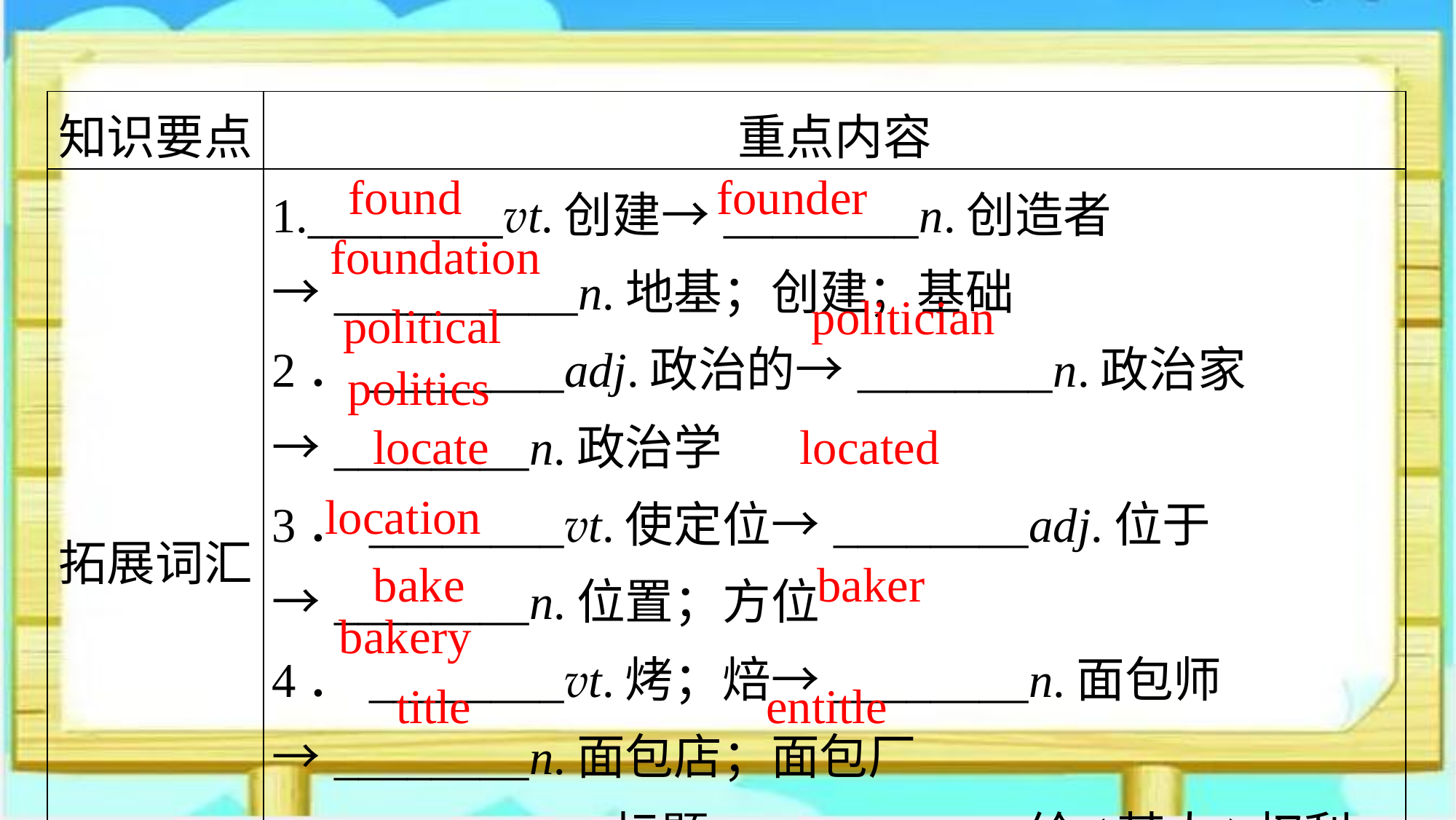

| 知识要点 | 重点内容 |
| --- | --- |
| 拓展词汇 | 1.\_\_\_\_\_\_\_\_vt.创建→\_\_\_\_\_\_\_\_n.创造者→\_\_\_\_\_\_\_\_\_\_n.地基；创建；基础 2．\_\_\_\_\_\_\_\_adj.政治的→\_\_\_\_\_\_\_\_n.政治家→\_\_\_\_\_\_\_\_n.政治学 3．\_\_\_\_\_\_\_\_vt.使定位→\_\_\_\_\_\_\_\_adj.位于→\_\_\_\_\_\_\_\_n.位置；方位 4．\_\_\_\_\_\_\_\_vt.烤；焙→\_\_\_\_\_\_\_\_n.面包师→\_\_\_\_\_\_\_\_n.面包店；面包厂 5．\_\_\_\_\_\_\_\_n.标题→\_\_\_\_\_\_\_\_vt.给(某人)权利(或资格) |
found
founder
foundation
politician
political
politics
locate
located
location
bake
baker
bakery
entitle
title